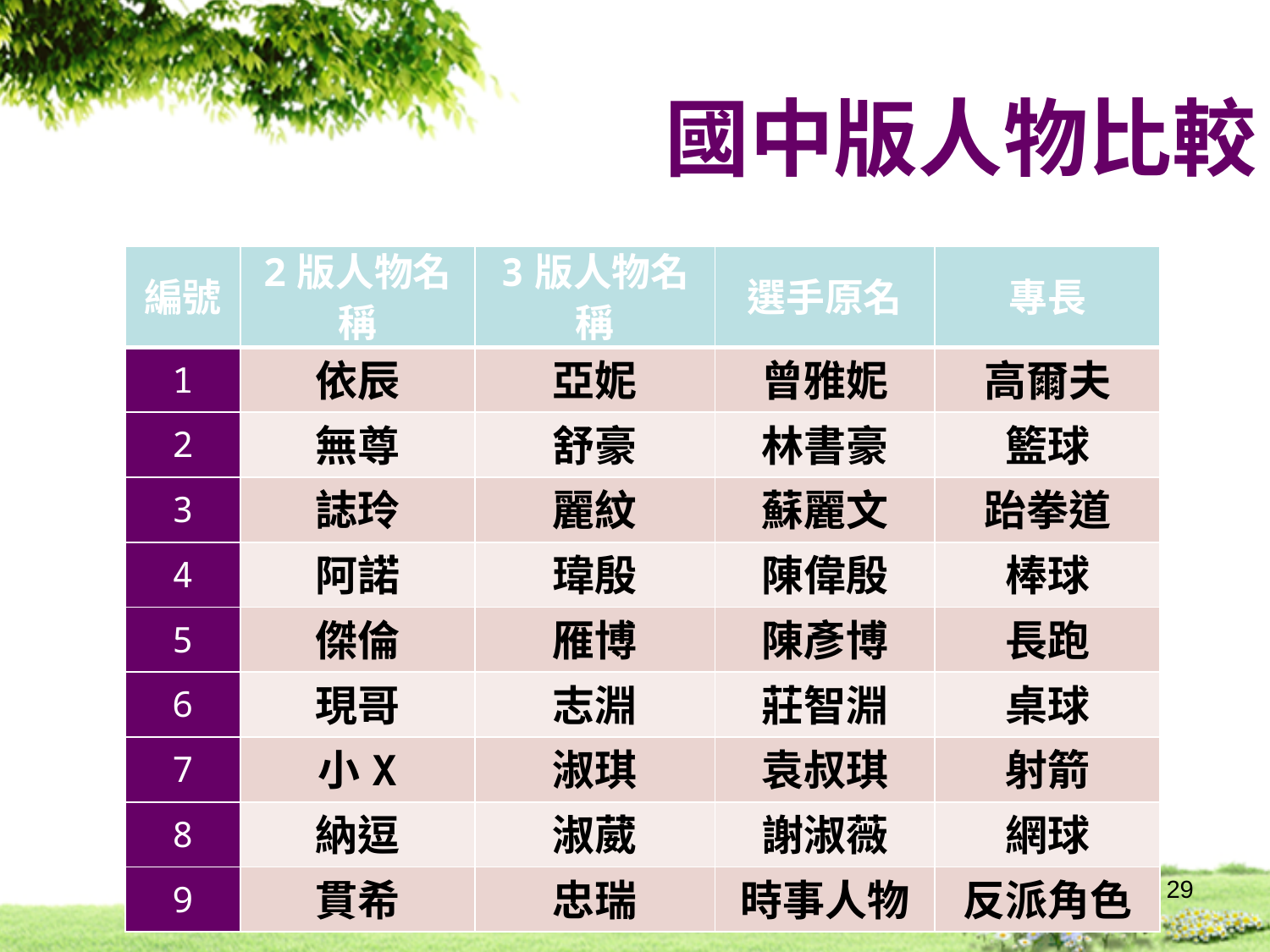

國中版人物比較
| 編號 | 2版人物名稱 | 3版人物名稱 | 選手原名 | 專長 |
| --- | --- | --- | --- | --- |
| 1 | 依辰 | 亞妮 | 曾雅妮 | 高爾夫 |
| 2 | 無尊 | 舒豪 | 林書豪 | 籃球 |
| 3 | 誌玲 | 麗紋 | 蘇麗文 | 跆拳道 |
| 4 | 阿諾 | 瑋殷 | 陳偉殷 | 棒球 |
| 5 | 傑倫 | 雁博 | 陳彥博 | 長跑 |
| 6 | 現哥 | 志淵 | 莊智淵 | 桌球 |
| 7 | 小X | 淑琪 | 袁叔琪 | 射箭 |
| 8 | 納逗 | 淑葳 | 謝淑薇 | 網球 |
| 9 | 貫希 | 忠瑞 | 時事人物 | 反派角色 |
29